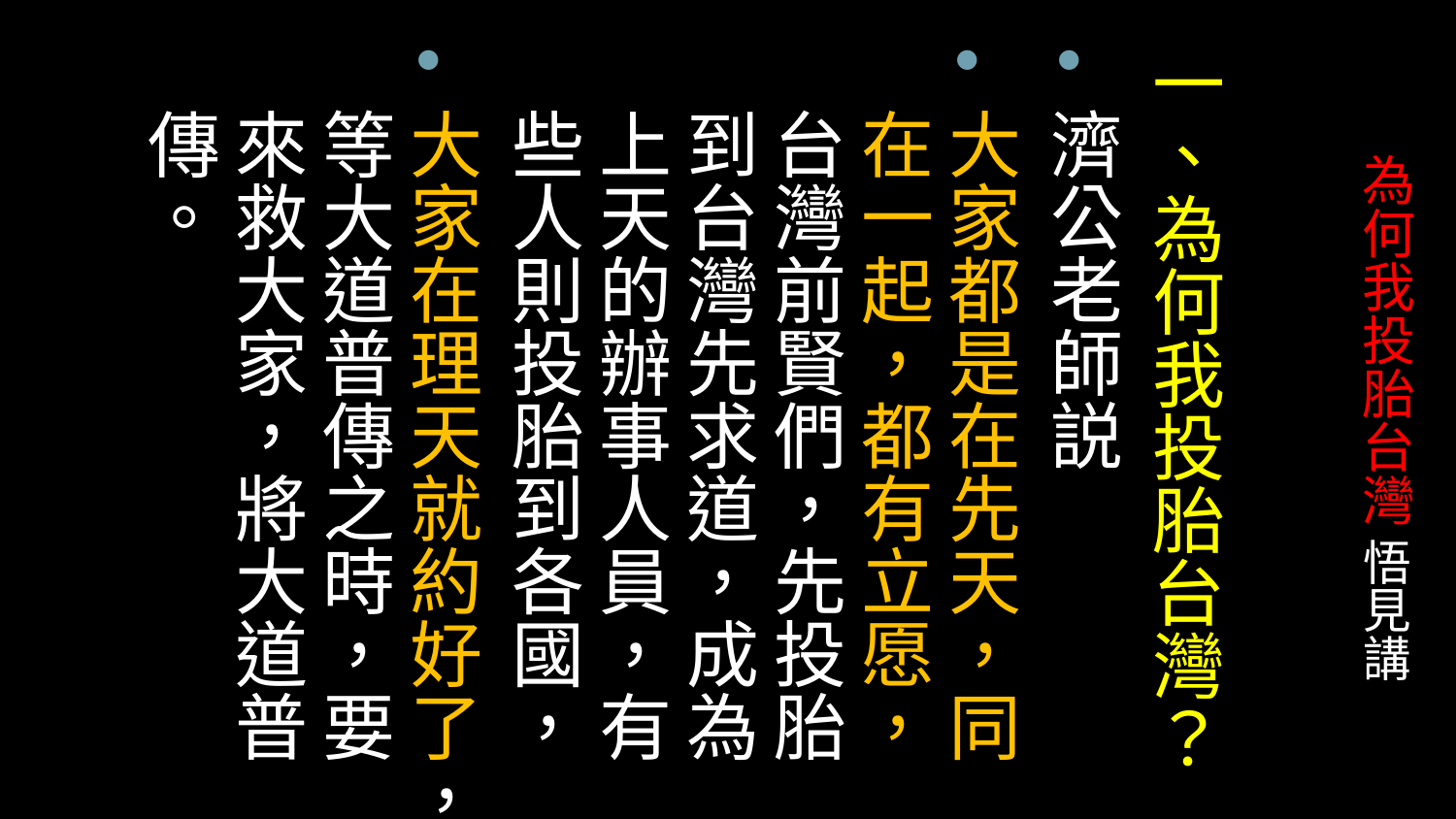

一、為何我投胎台灣？
濟公老師説
大家都是在先天，同在一起，都有立愿，台灣前賢們，先投胎到台灣先求道，成為上天的辦事人員，有些人則投胎到各國，
大家在理天就約好了，等大道普傳之時，要來救大家，將大道普傳。

# 為何我投胎台灣 悟見講